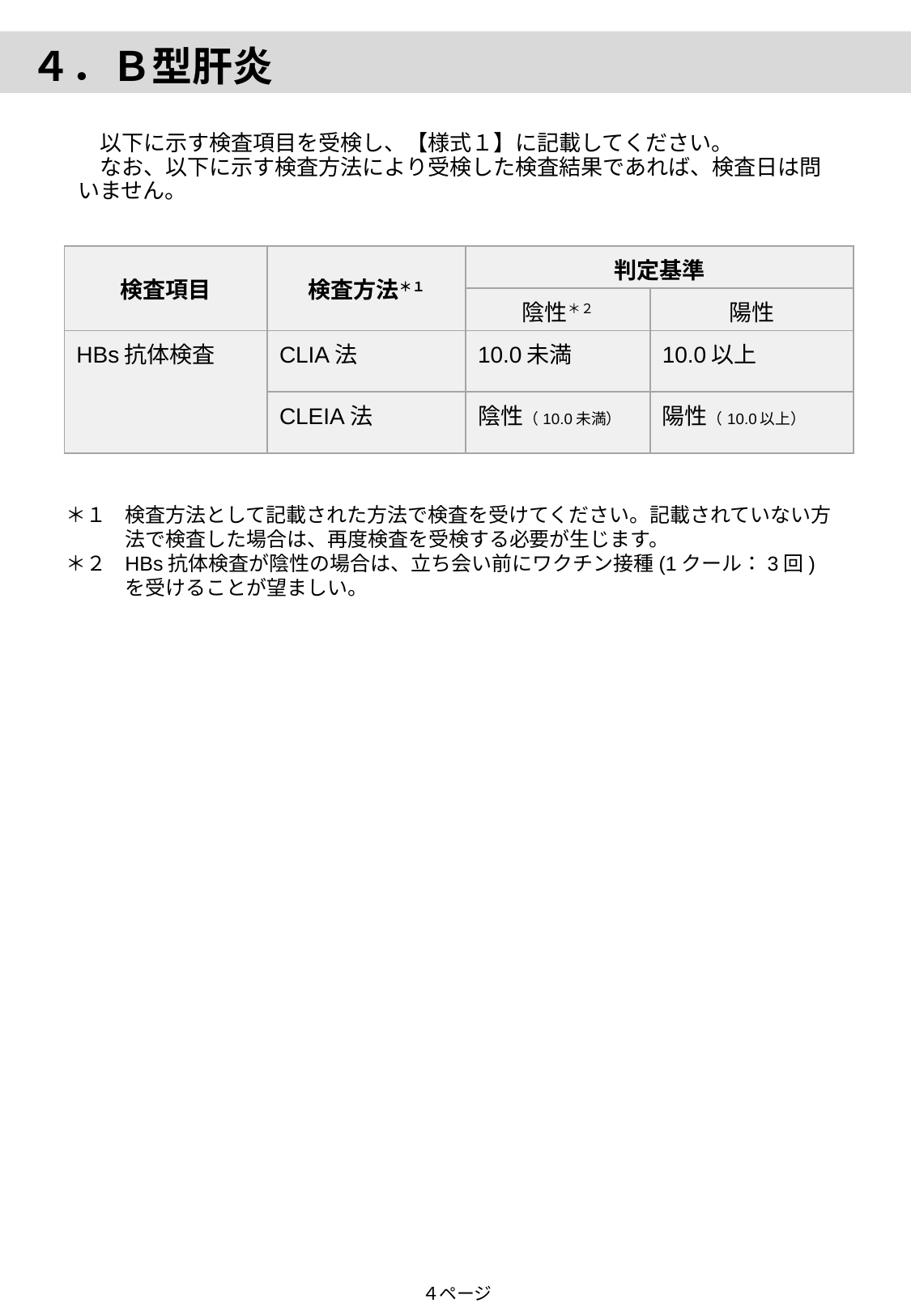

４．Ｂ型肝炎
　以下に示す検査項目を受検し、【様式１】に記載してください。
　なお、以下に示す検査方法により受検した検査結果であれば、検査日は問いません。
| 検査項目 | 検査方法＊１ | 判定基準 |  |
| --- | --- | --- | --- |
|  |  | 陰性＊２ | 陽性 |
| HBs抗体検査 | CLIA法 | 10.0未満 | 10.0以上 |
|  | CLEIA法 | 陰性（10.0未満） | 陽性（10.0以上） |
＊１	検査方法として記載された方法で検査を受けてください。記載されていない方法で検査した場合は、再度検査を受検する必要が生じます。
＊２	HBs抗体検査が陰性の場合は、立ち会い前にワクチン接種(1クール：3回)を受けることが望ましい。
４ページ